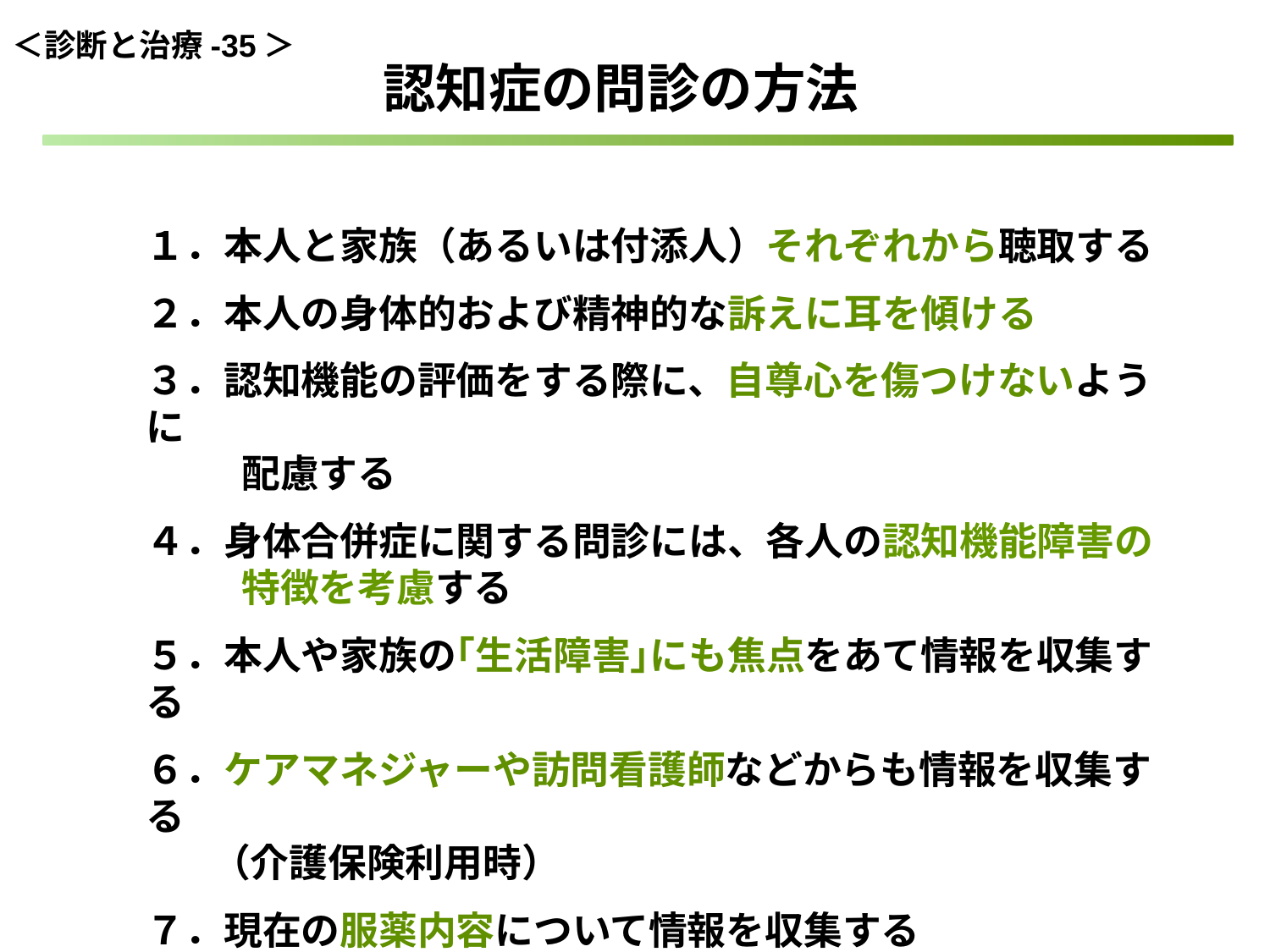

＜診断と治療-35＞
認知症の問診の方法

１．本人と家族（あるいは付添人）それぞれから聴取する

２．本人の身体的および精神的な訴えに耳を傾ける

３．認知機能の評価をする際に、自尊心を傷つけないように
　　  配慮する

４．身体合併症に関する問診には、各人の認知機能障害の
　  　特徴を考慮する

５．本人や家族の｢生活障害｣にも焦点をあて情報を収集する

６．ケアマネジャーや訪問看護師などからも情報を収集する
　   （介護保険利用時）

７．現在の服薬内容について情報を収集する